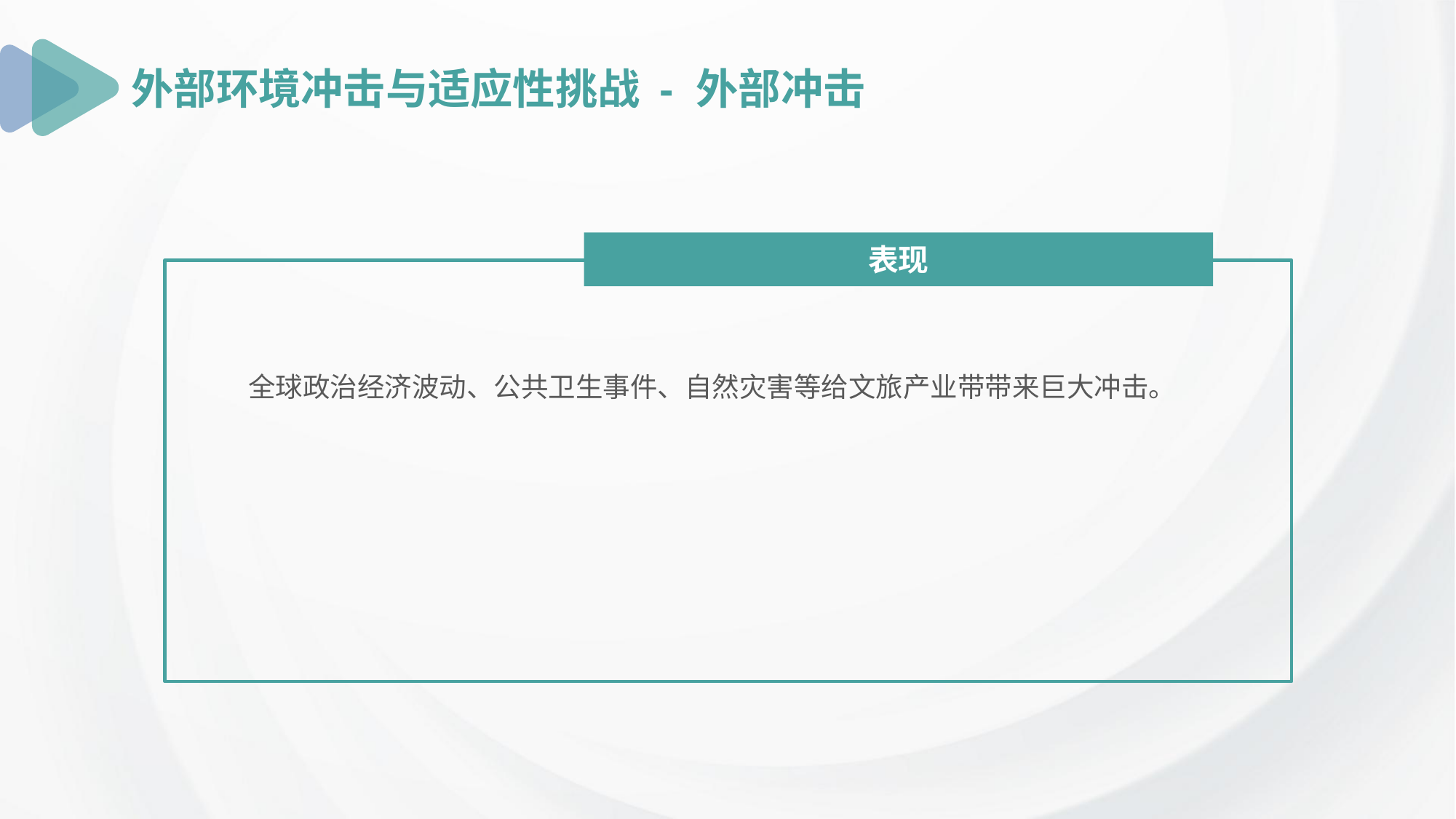

外部环境冲击与适应性挑战 - 外部冲击

表现

全球政治经济波动、公共卫生事件、自然灾害等给文旅产业带带来巨大冲击。